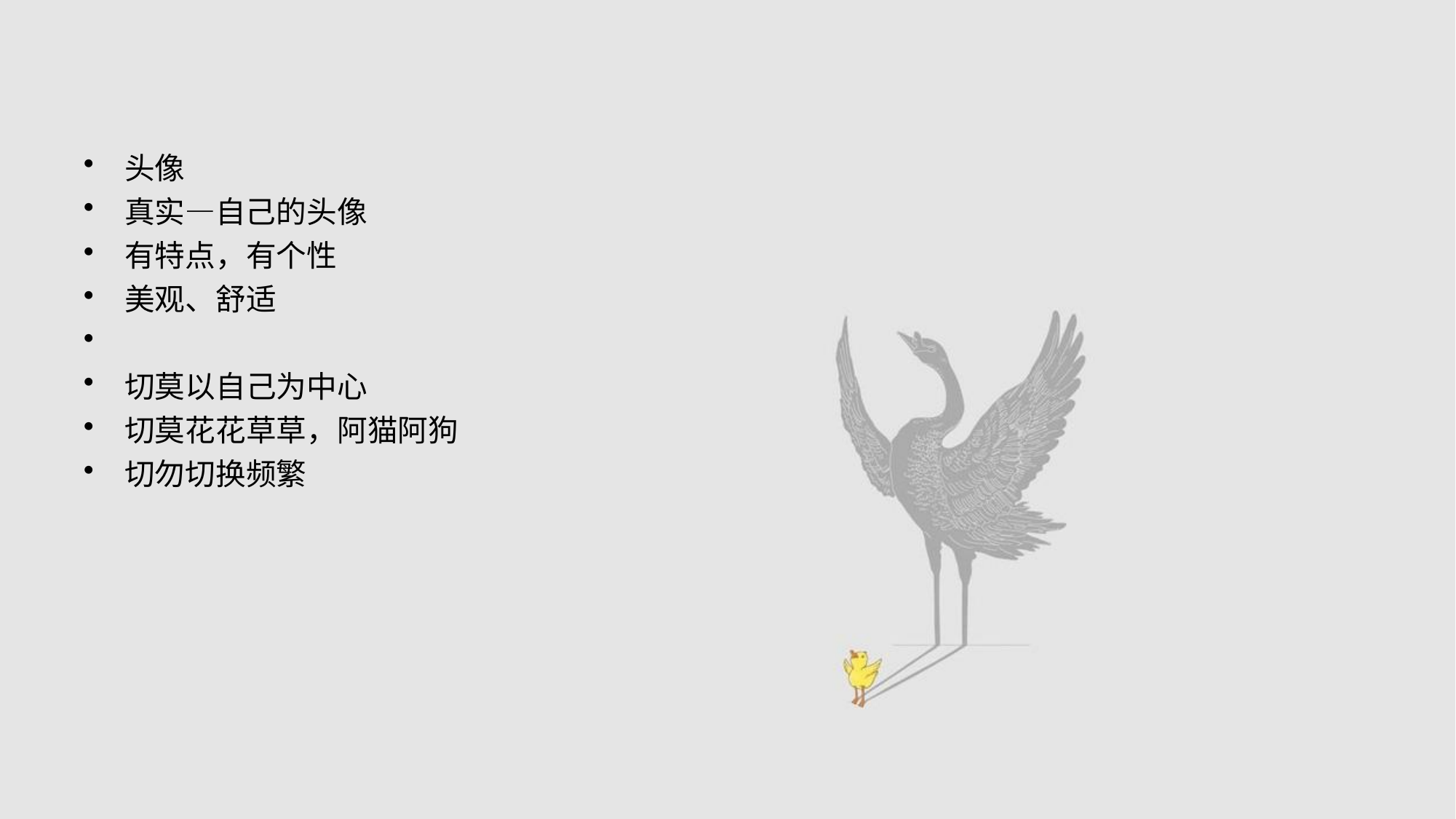

#
头像
真实—自己的头像
有特点，有个性
美观、舒适

切莫以自己为中心
切莫花花草草，阿猫阿狗
切勿切换频繁